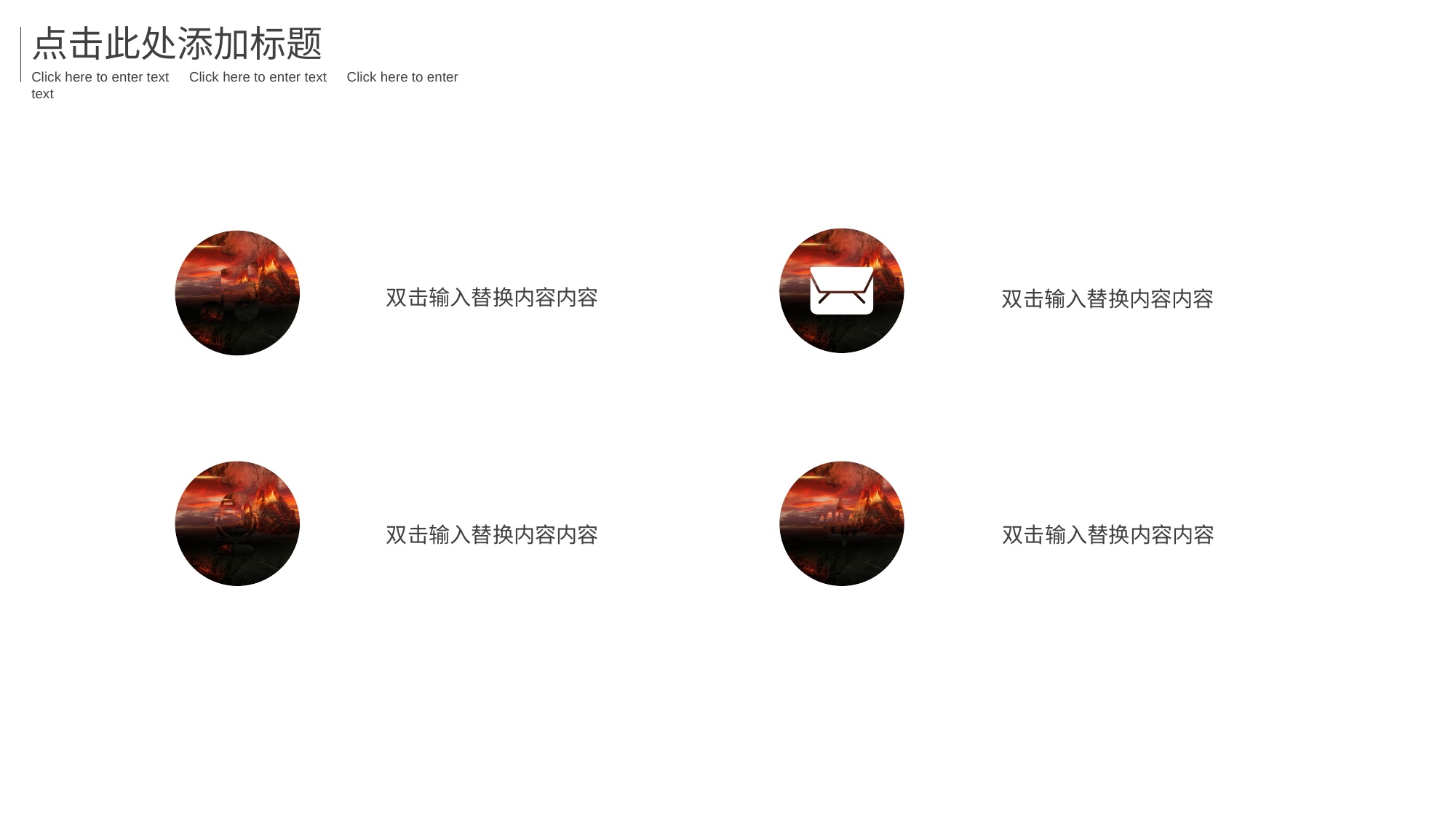

点击此处添加标题
Click here to enter text　Click here to enter text　Click here to enter text

双击输入替换内容内容
双击输入替换内容内容

双击输入替换内容内容
双击输入替换内容内容